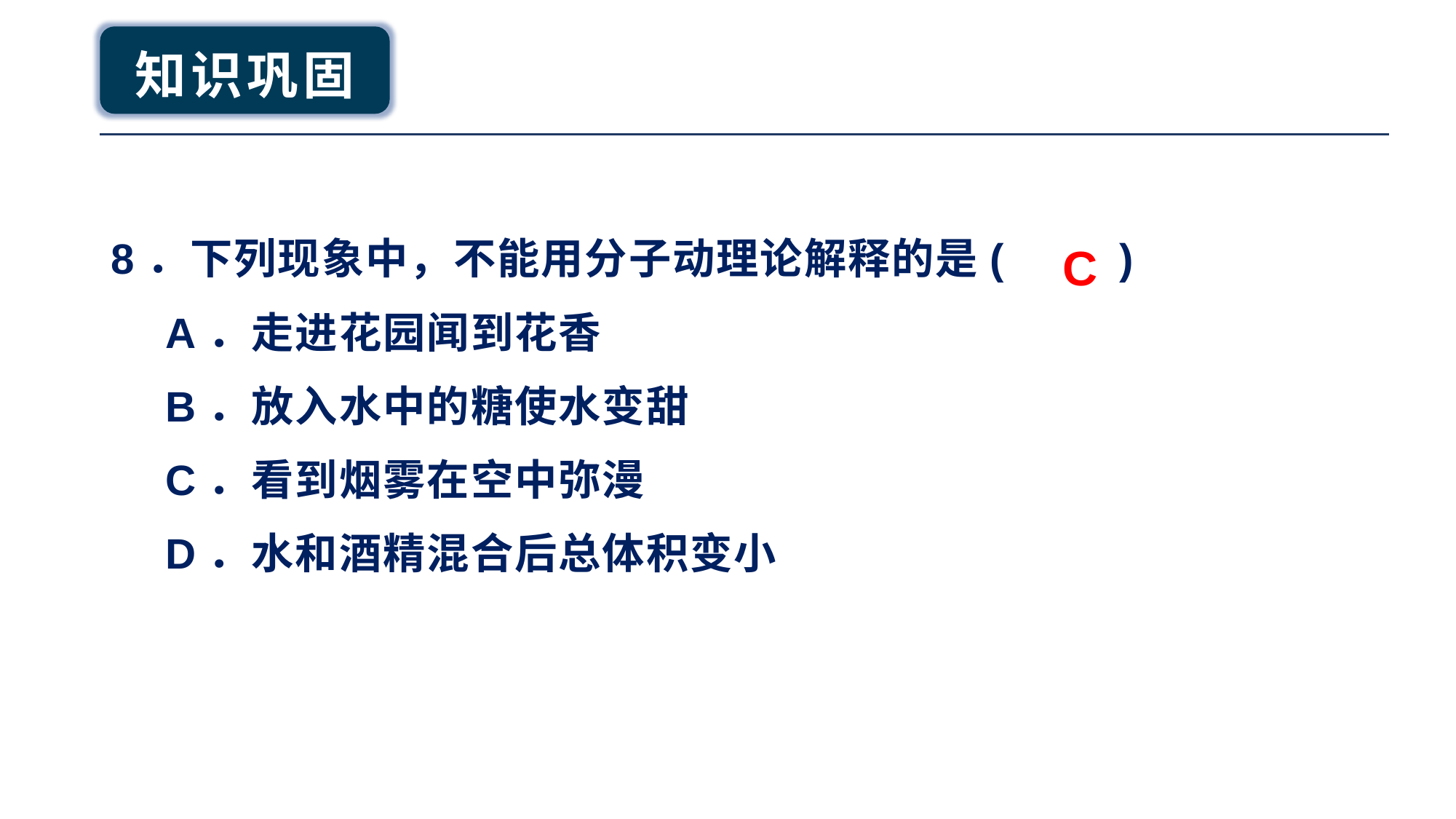

# 知识巩固

8．下列现象中，不能用分子动理论解释的是(	  )
A．走进花园闻到花香
B．放入水中的糖使水变甜
C．看到烟雾在空中弥漫
D．水和酒精混合后总体积变小
C